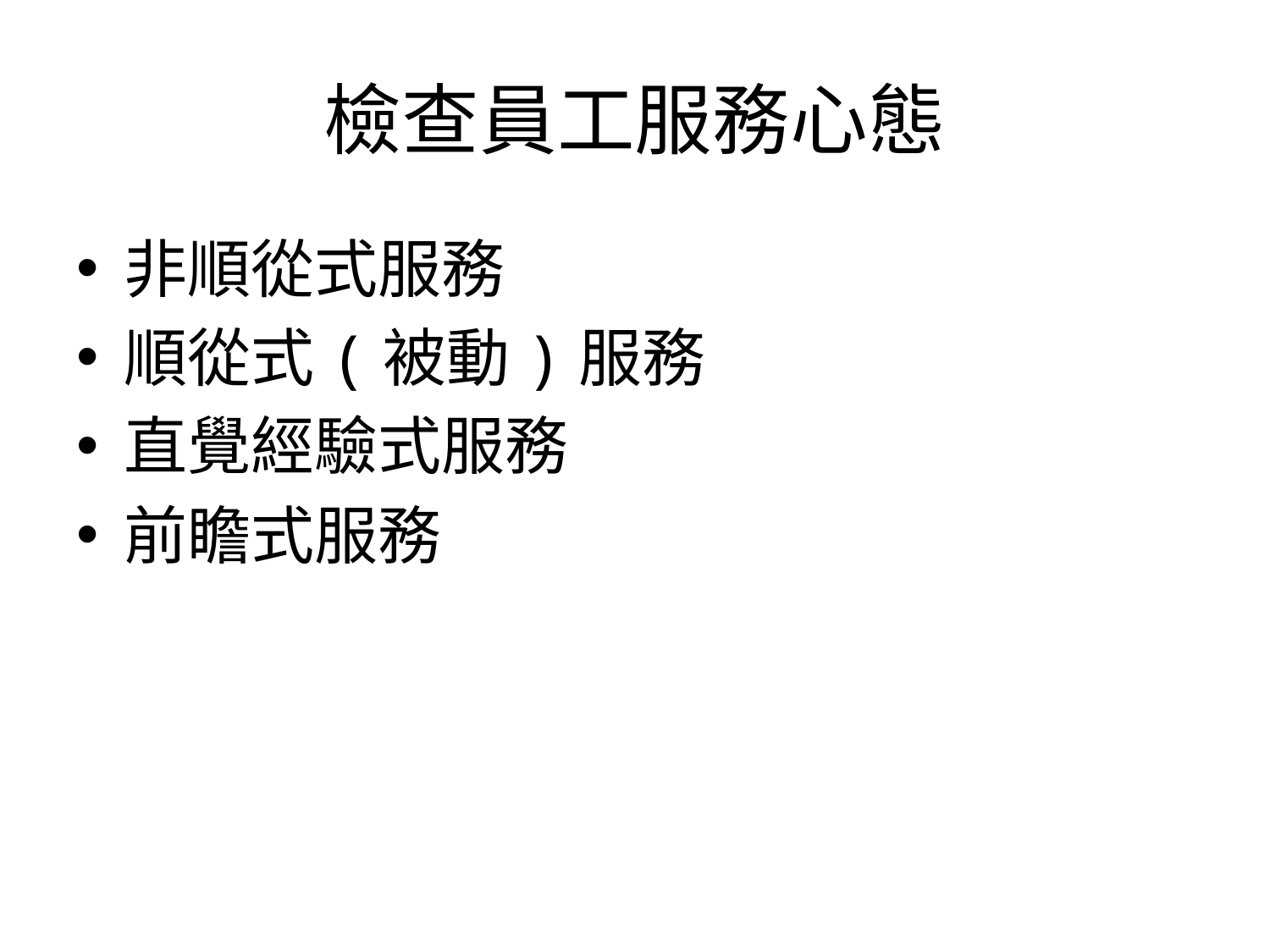

# 檢查員工服務心態
非順從式服務
順從式(被動)服務
直覺經驗式服務
前瞻式服務